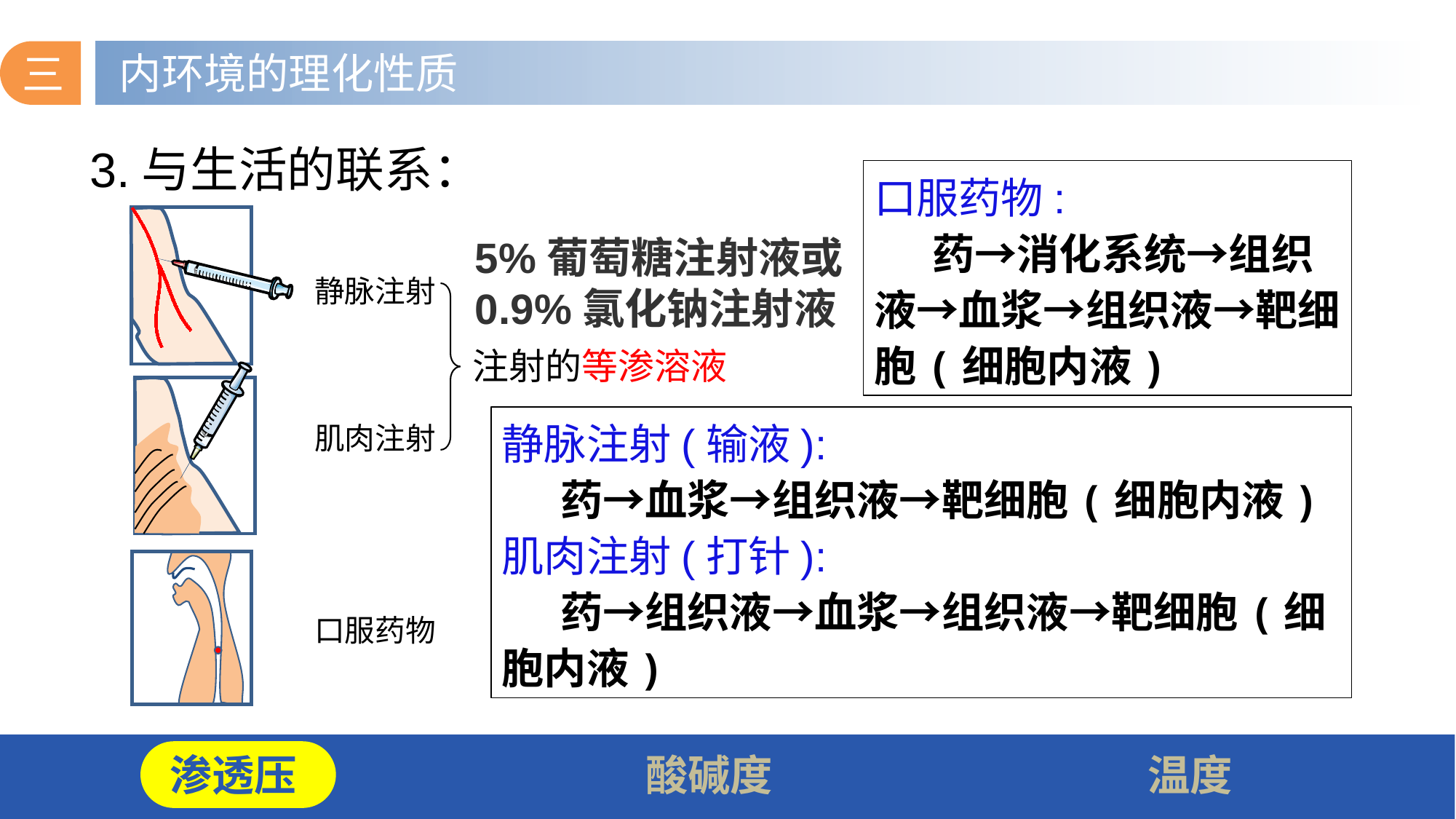

三
内环境的理化性质
3.与生活的联系：
口服药物:
     药→消化系统→组织液→血浆→组织液→靶细胞(细胞内液)

5%葡萄糖注射液或
0.9%氯化钠注射液
静脉注射

注射的等渗溶液

静脉注射(输液):
     药→血浆→组织液→靶细胞(细胞内液)
肌肉注射(打针):
     药→组织液→血浆→组织液→靶细胞(细胞内液)
肌肉注射

口服药物

渗透压
酸碱度
温度